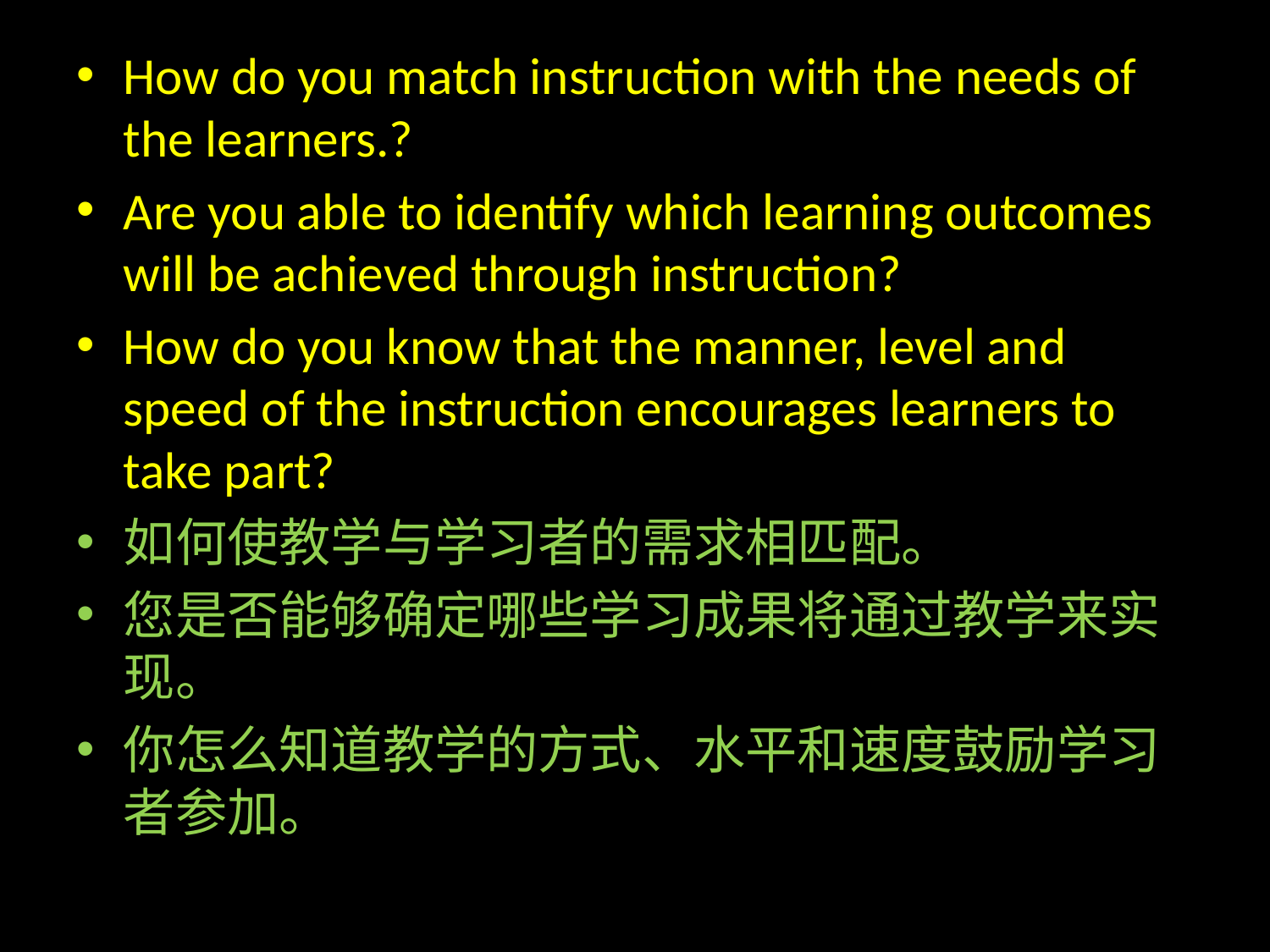

How do you match instruction with the needs of the learners.?
Are you able to identify which learning outcomes will be achieved through instruction?
How do you know that the manner, level and speed of the instruction encourages learners to take part?
如何使教学与学习者的需求相匹配。
您是否能够确定哪些学习成果将通过教学来实现。
你怎么知道教学的方式、水平和速度鼓励学习者参加。

#